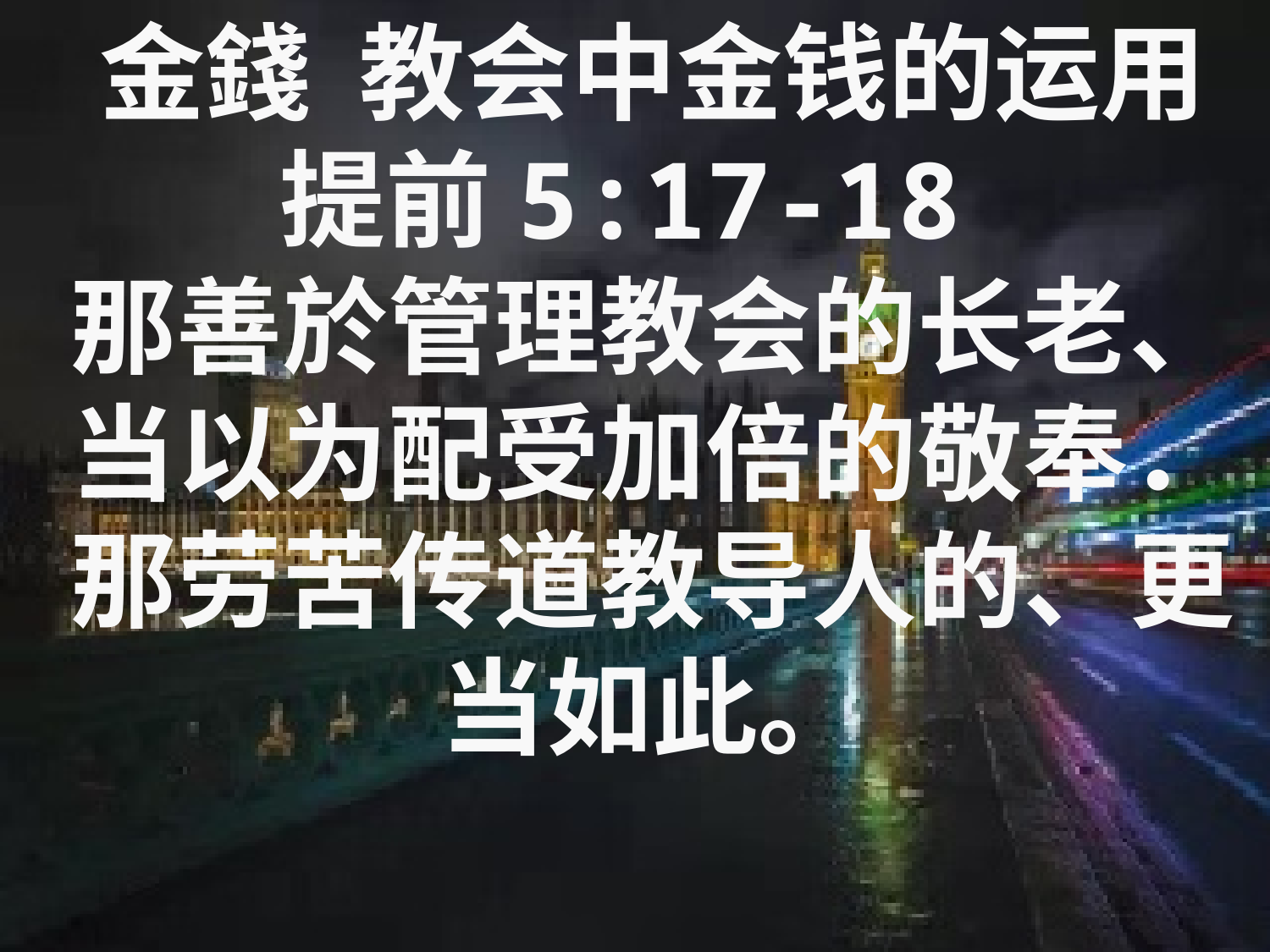

金錢  教会中金钱的运用
提前5:17-18
那善於管理教会的长老、当以为配受加倍的敬奉．那劳苦传道教导人的、更当如此。